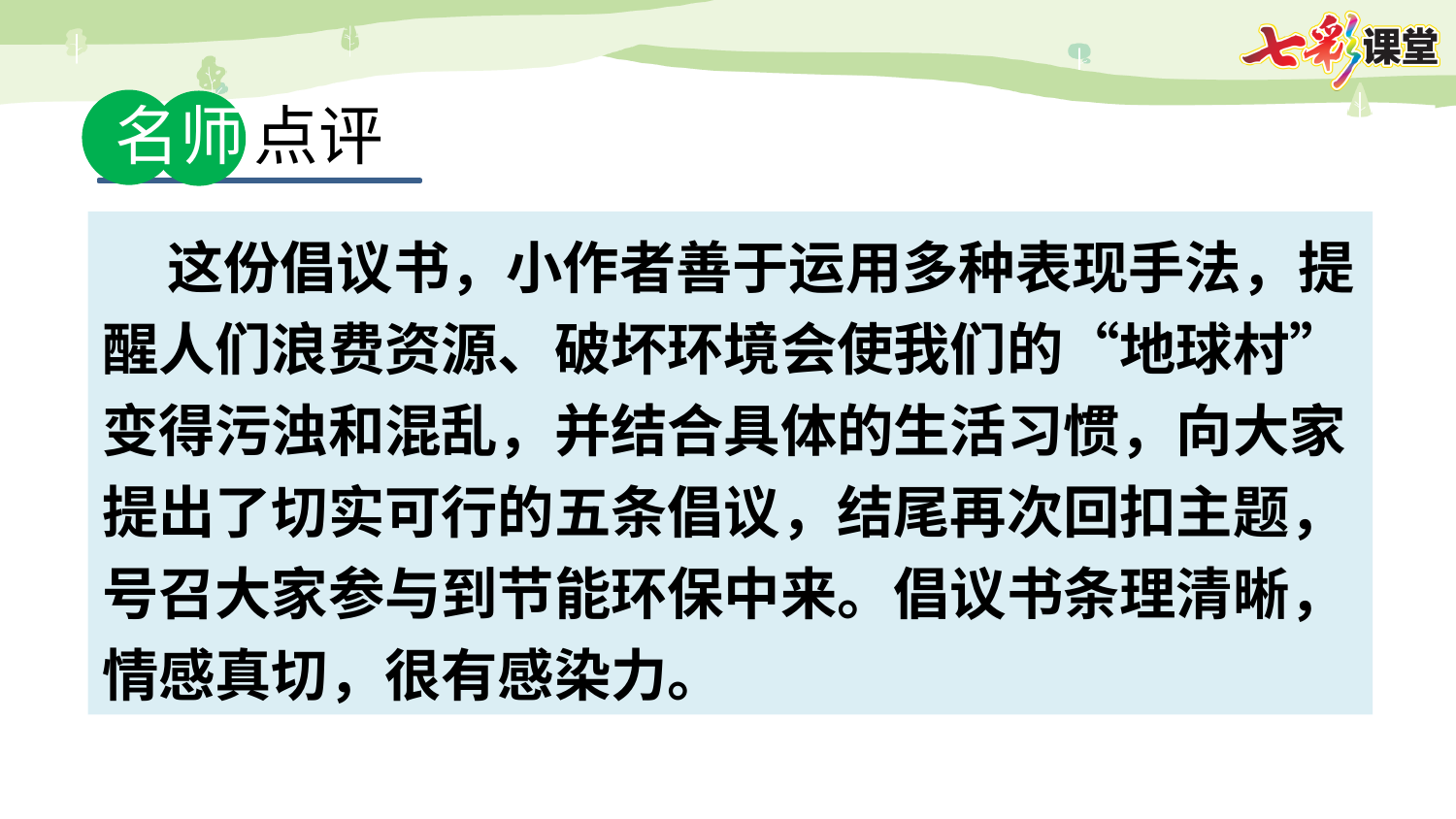

名师 点评

    这份倡议书，小作者善于运用多种表现手法，提醒人们浪费资源、破坏环境会使我们的“地球村”变得污浊和混乱，并结合具体的生活习惯，向大家提出了切实可行的五条倡议，结尾再次回扣主题，号召大家参与到节能环保中来。倡议书条理清晰，情感真切，很有感染力。